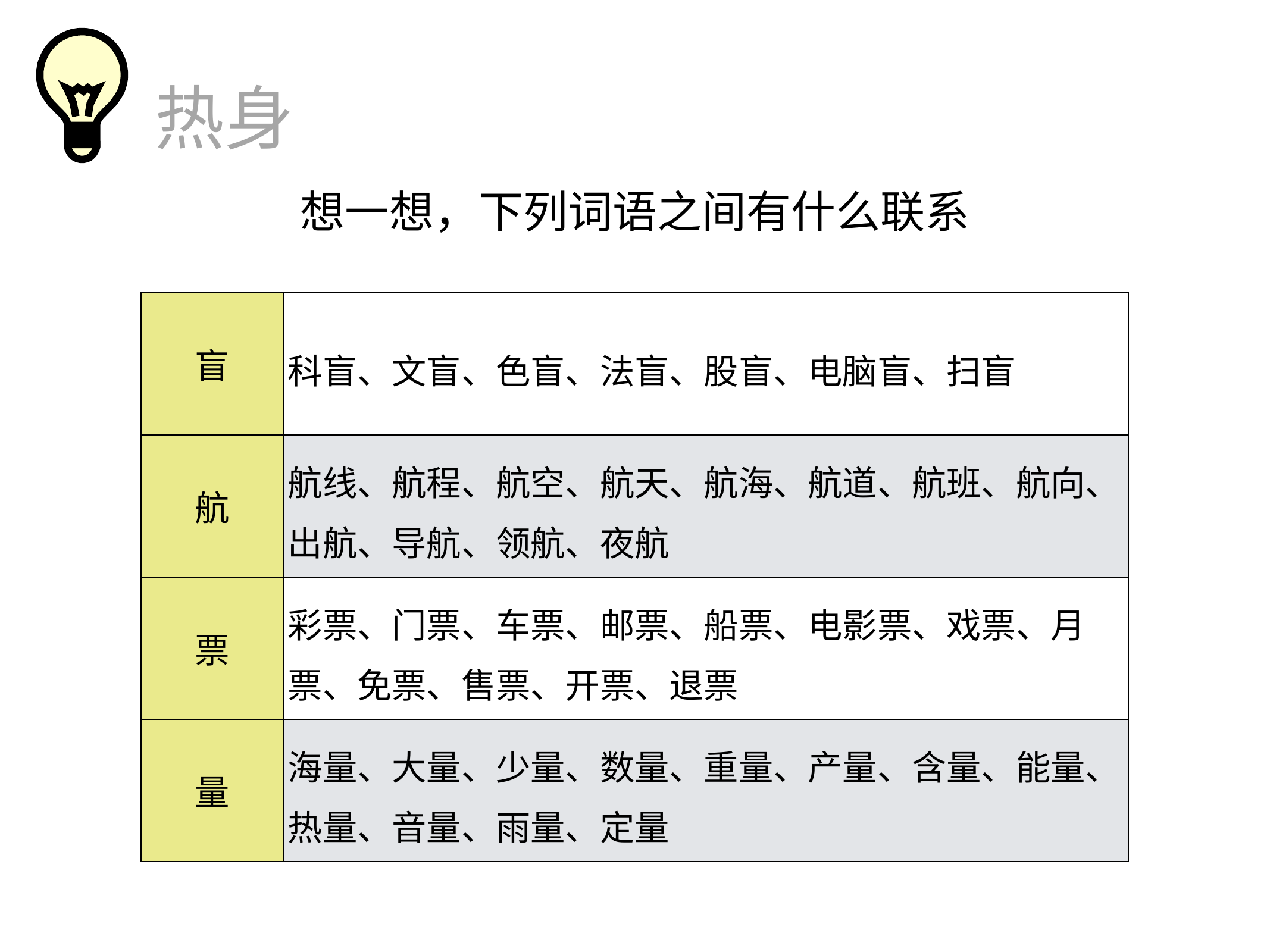

热身
想一想，下列词语之间有什么联系
| 盲 | 科盲、文盲、色盲、法盲、股盲、电脑盲、扫盲 |
| --- | --- |
| 航 | 航线、航程、航空、航天、航海、航道、航班、航向、出航、导航、领航、夜航 |
| 票 | 彩票、门票、车票、邮票、船票、电影票、戏票、月票、免票、售票、开票、退票 |
| 量 | 海量、大量、少量、数量、重量、产量、含量、能量、热量、音量、雨量、定量 |